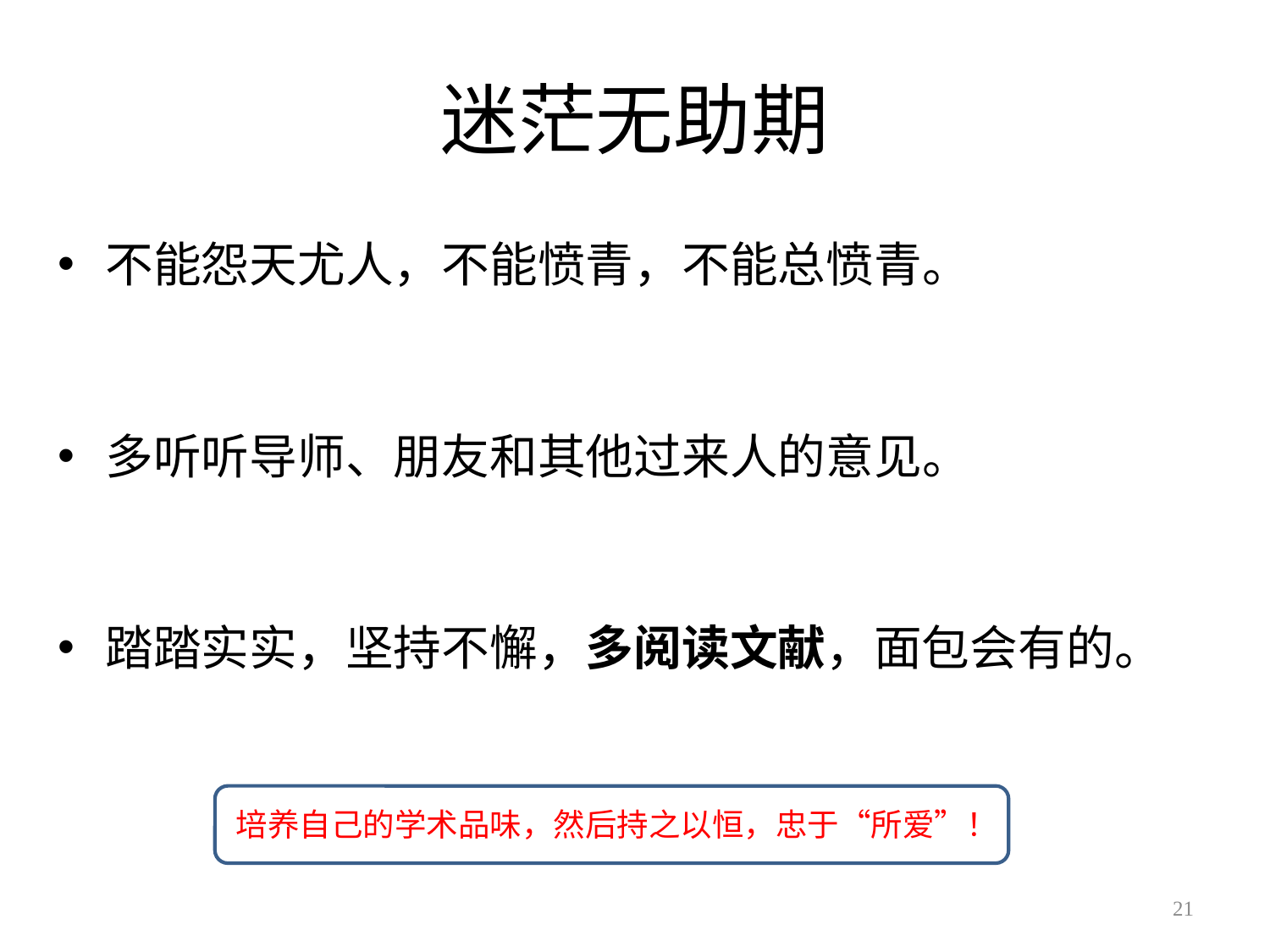

# 迷茫无助期
不能怨天尤人，不能愤青，不能总愤青。

多听听导师、朋友和其他过来人的意见。

踏踏实实，坚持不懈，多阅读文献，面包会有的。

培养自己的学术品味，然后持之以恒，忠于“所爱”！
21